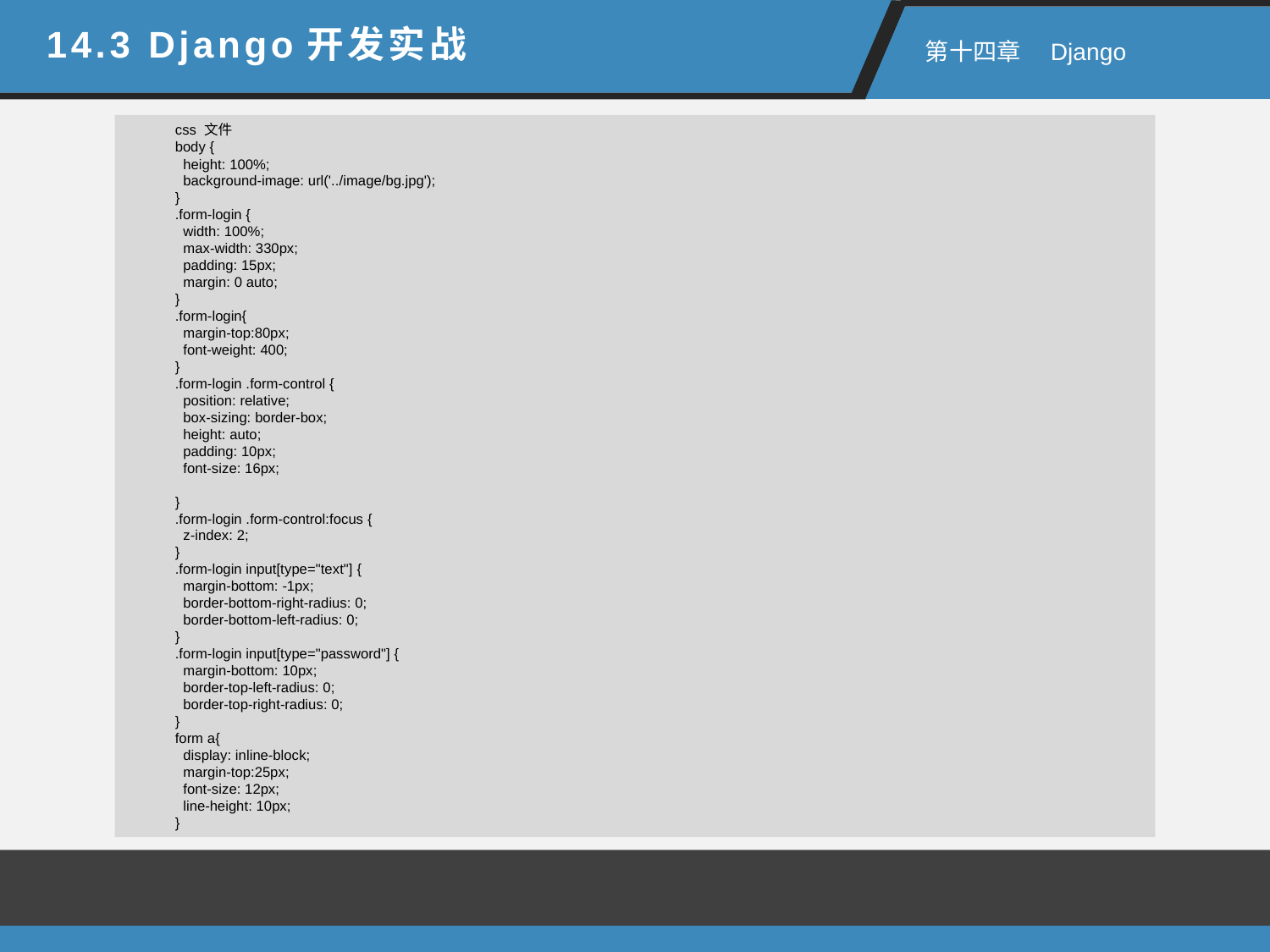

14.3 Django开发实战
  第十四章　Django
css 文件
body {
  height: 100%;
  background-image: url('../image/bg.jpg');
}
.form-login {
  width: 100%;
  max-width: 330px;
  padding: 15px;
  margin: 0 auto;
}
.form-login{
  margin-top:80px;
  font-weight: 400;
}
.form-login .form-control {
  position: relative;
  box-sizing: border-box;
  height: auto;
  padding: 10px;
  font-size: 16px;

}
.form-login .form-control:focus {
  z-index: 2;
}
.form-login input[type="text"] {
  margin-bottom: -1px;
  border-bottom-right-radius: 0;
  border-bottom-left-radius: 0;
}
.form-login input[type="password"] {
  margin-bottom: 10px;
  border-top-left-radius: 0;
  border-top-right-radius: 0;
}
form a{
  display: inline-block;
  margin-top:25px;
  font-size: 12px;
  line-height: 10px;
}